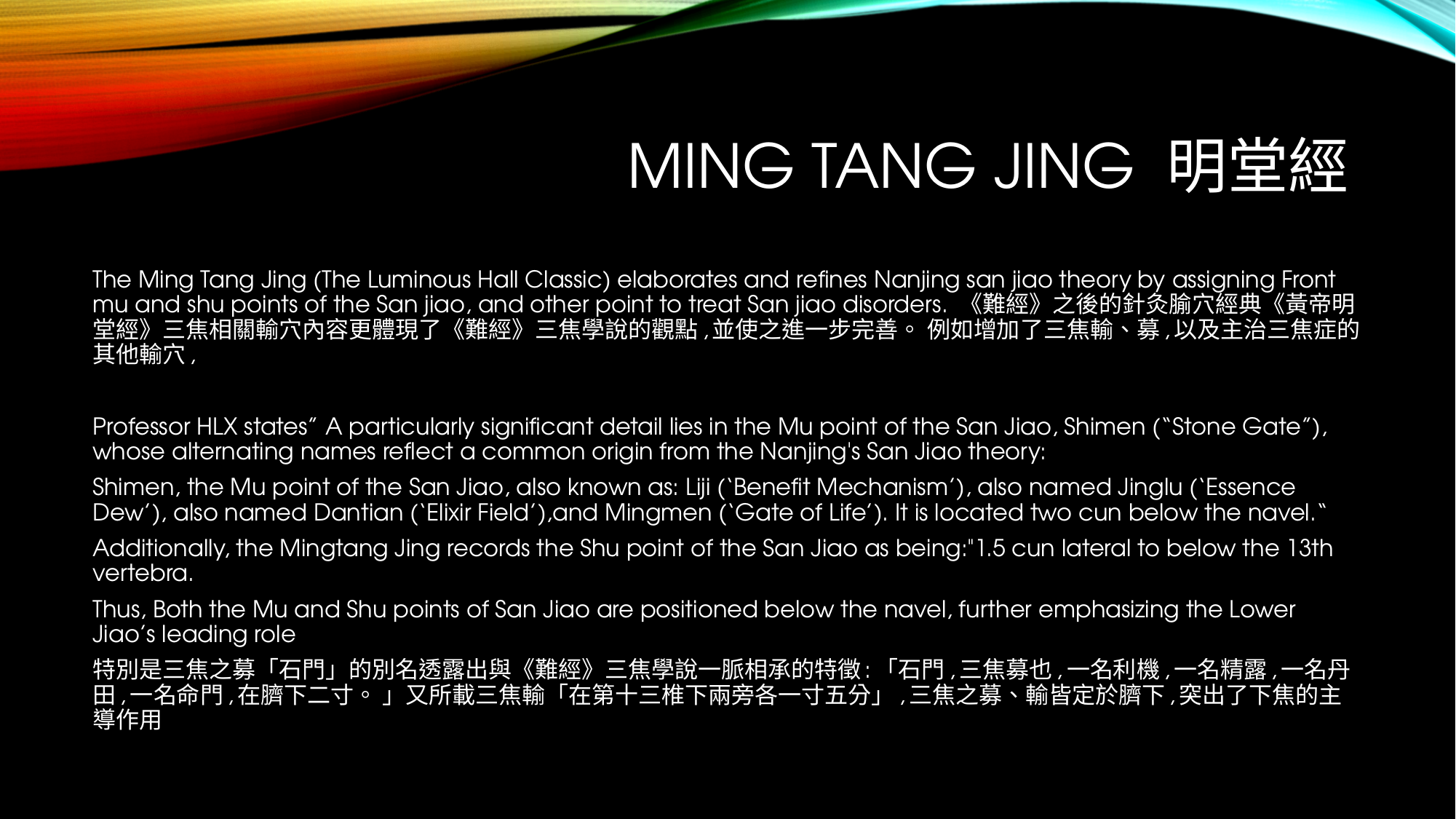

# Ming Tang Jing 明堂經
The Ming Tang Jing (The Luminous Hall Classic) elaborates and refines Nanjing san jiao theory by assigning Front mu and shu points of the San jiao, and other point to treat San jiao disorders. 《難經》之後的針灸腧穴經典《黃帝明堂經》三焦相關輸穴內容更體現了《難經》三焦學說的觀點,並使之進一步完善。 例如增加了三焦輸、募,以及主治三焦症的其他輸穴,

Professor HLX states” A particularly significant detail lies in the Mu point of the San Jiao, Shimen (“Stone Gate”), whose alternating names reflect a common origin from the Nanjing's San Jiao theory:
Shimen, the Mu point of the San Jiao, also known as: Liji (‘Benefit Mechanism’), also named Jinglu (‘Essence Dew’), also named Dantian (‘Elixir Field’),and Mingmen (‘Gate of Life’). It is located two cun below the navel.“
Additionally, the Mingtang Jing records the Shu point of the San Jiao as being:"1.5 cun lateral to below the 13th vertebra.
Thus, Both the Mu and Shu points of San Jiao are positioned below the navel, further emphasizing the Lower Jiao’s leading role
特別是三焦之募「石門」的別名透露出與《難經》三焦學說一脈相承的特徵:「石門,三焦募也,一名利機,一名精露,一名丹田,一名命門,在臍下二寸。 」又所載三焦輸「在第十三椎下兩旁各一寸五分」,三焦之募、輸皆定於臍下,突出了下焦的主導作用